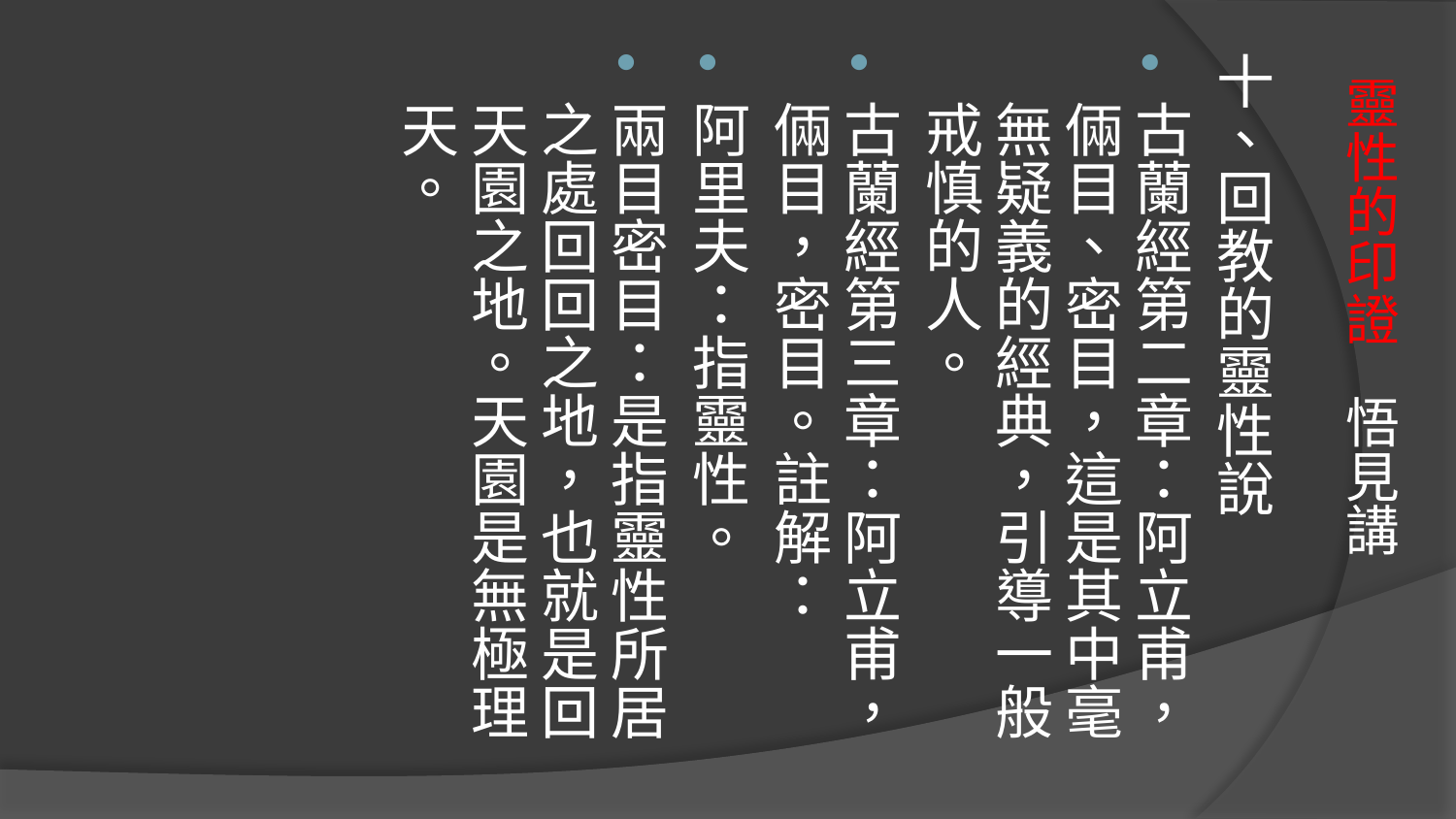

十、回教的靈性說
古蘭經第二章：阿立甫，倆目、密目，這是其中毫無疑義的經典，引導一般戒慎的人。
古蘭經第三章：阿立甫，倆目，密目。註解：
阿里夫：指靈性。
兩目密目：是指靈性所居之處回回之地，也就是回天園之地。天園是無極理天。

# 靈性的印證    悟見講